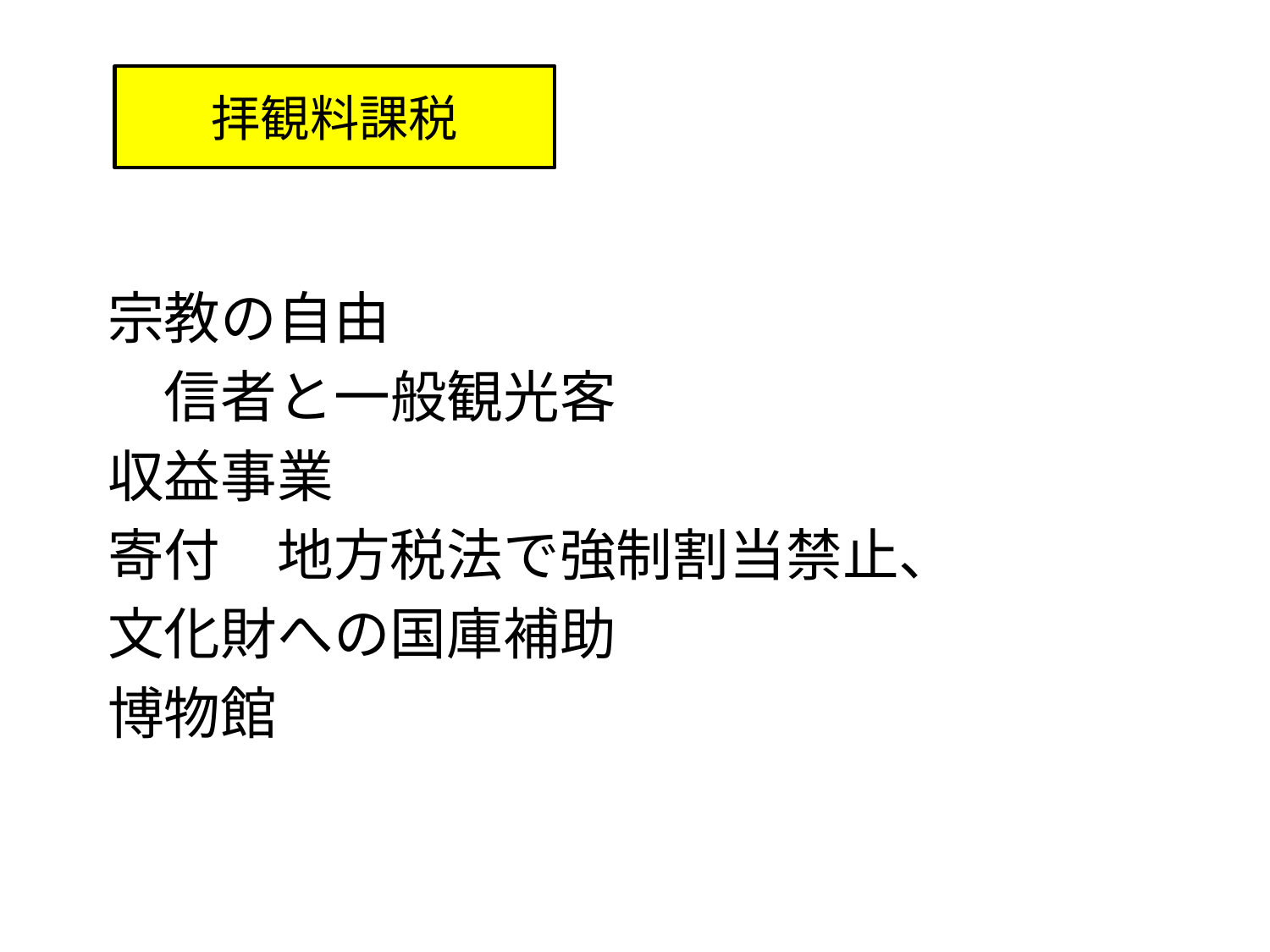

# 拝観料課税
宗教の自由
　信者と一般観光客
収益事業
寄付　地方税法で強制割当禁止、
文化財への国庫補助
博物館